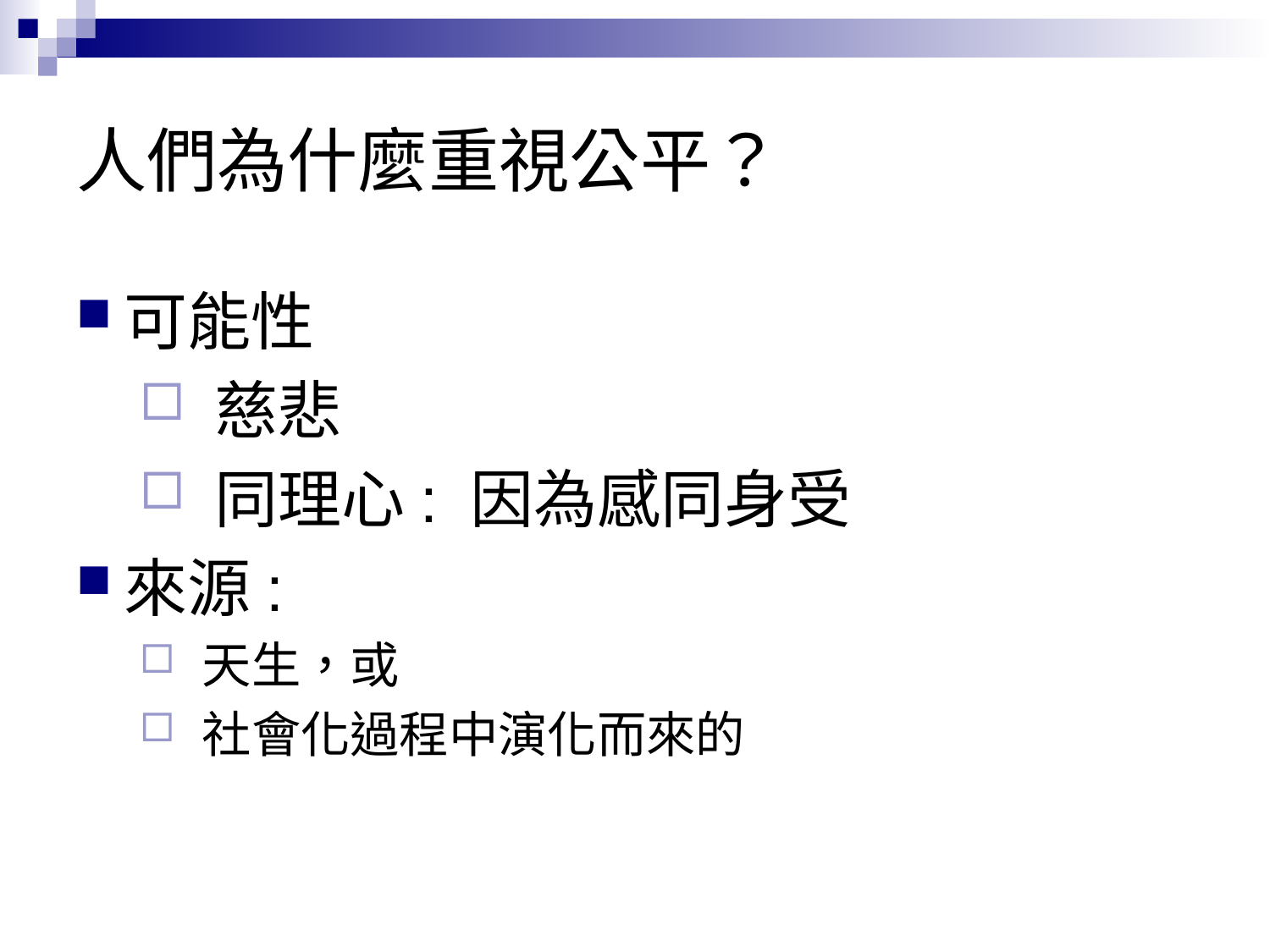

# 人們為什麼重視公平？
可能性
 慈悲
 同理心: 因為感同身受
來源:
 天生，或
 社會化過程中演化而來的